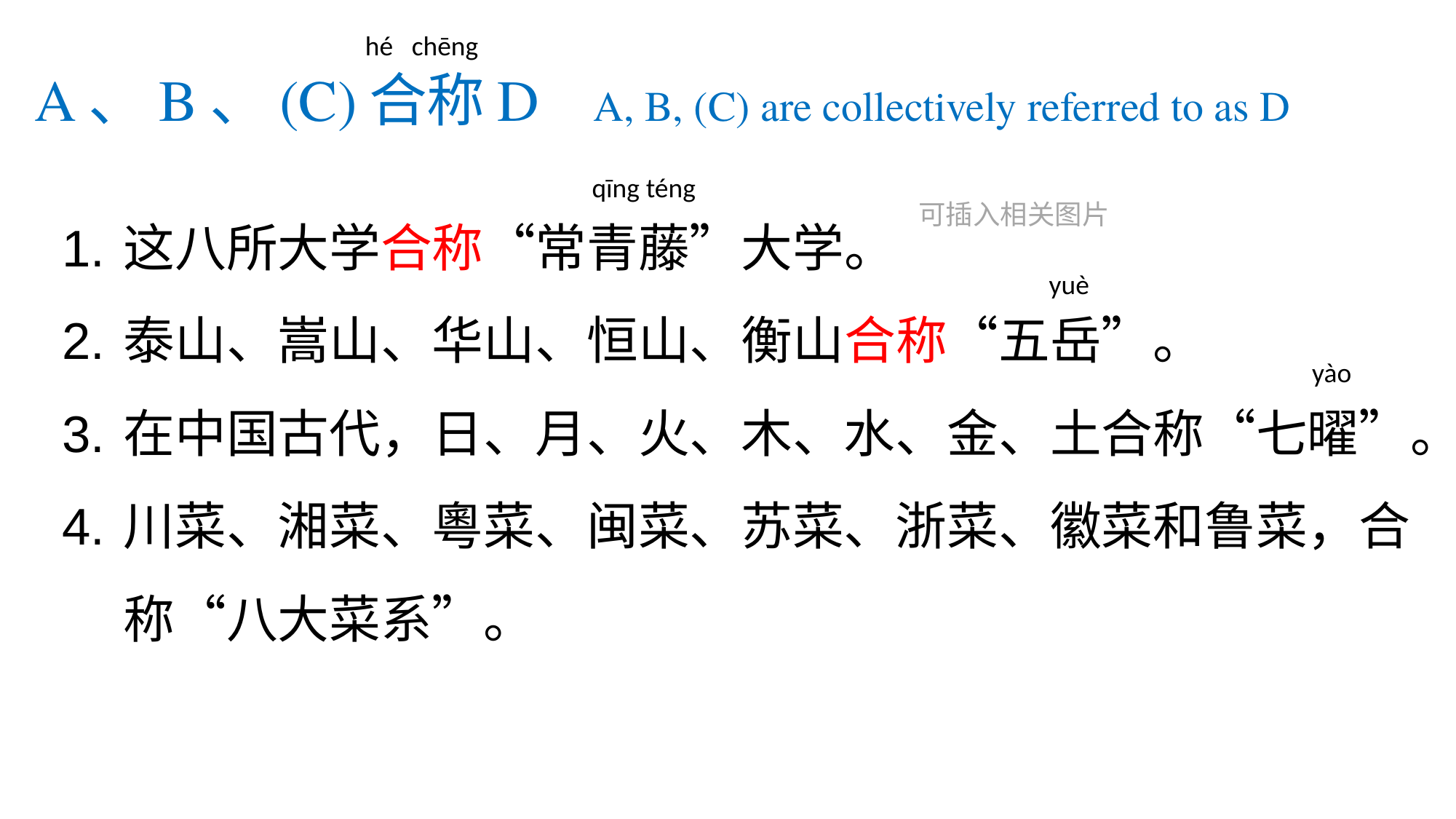

hé   chēng
# A、B、(C)合称D    A, B, (C) are collectively referred to as D
qīng téng
这八所大学合称“常青藤”大学。
泰山、嵩山、华山、恒山、衡山合称“五岳”。
在中国古代，日、月、火、木、水、金、土合称“七曜”。
川菜、湘菜、粵菜、闽菜、苏菜、浙菜、徽菜和鲁菜，合称“八大菜系”。
可插入相关图片
yuè
yào